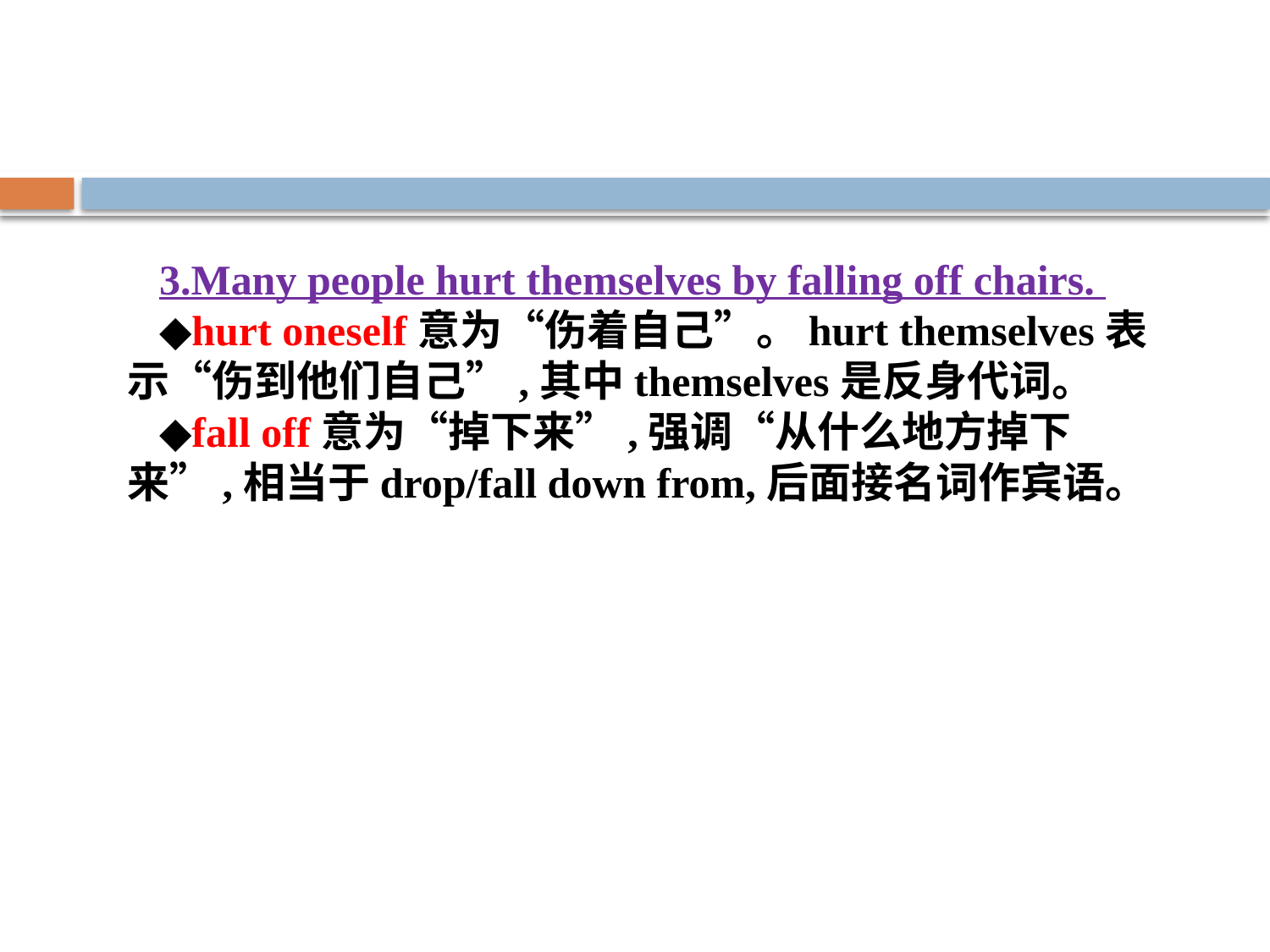

3.Many people hurt themselves by falling off chairs.
◆hurt oneself意为“伤着自己”。hurt themselves表示“伤到他们自己”,其中themselves是反身代词。
◆fall off意为“掉下来”,强调“从什么地方掉下来”,相当于drop/fall down from,后面接名词作宾语。